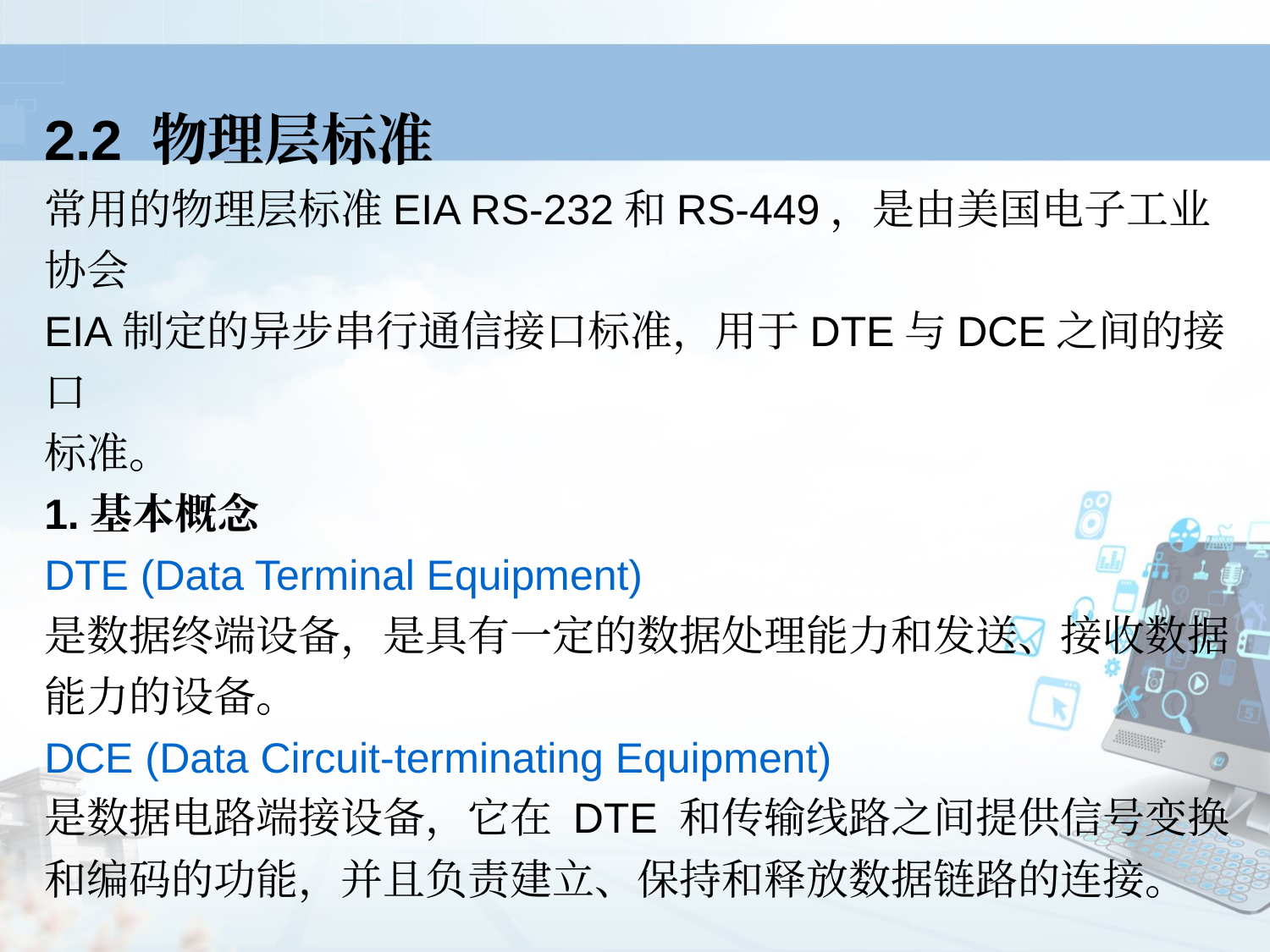

2.2 物理层标准
常用的物理层标准EIA RS-232和RS-449，是由美国电子工业协会
EIA制定的异步串行通信接口标准，用于DTE与DCE之间的接口
标准。
1.基本概念
DTE (Data Terminal Equipment)
是数据终端设备，是具有一定的数据处理能力和发送、接收数据
能力的设备。
DCE (Data Circuit-terminating Equipment)
是数据电路端接设备，它在 DTE 和传输线路之间提供信号变换
和编码的功能，并且负责建立、保持和释放数据链路的连接。